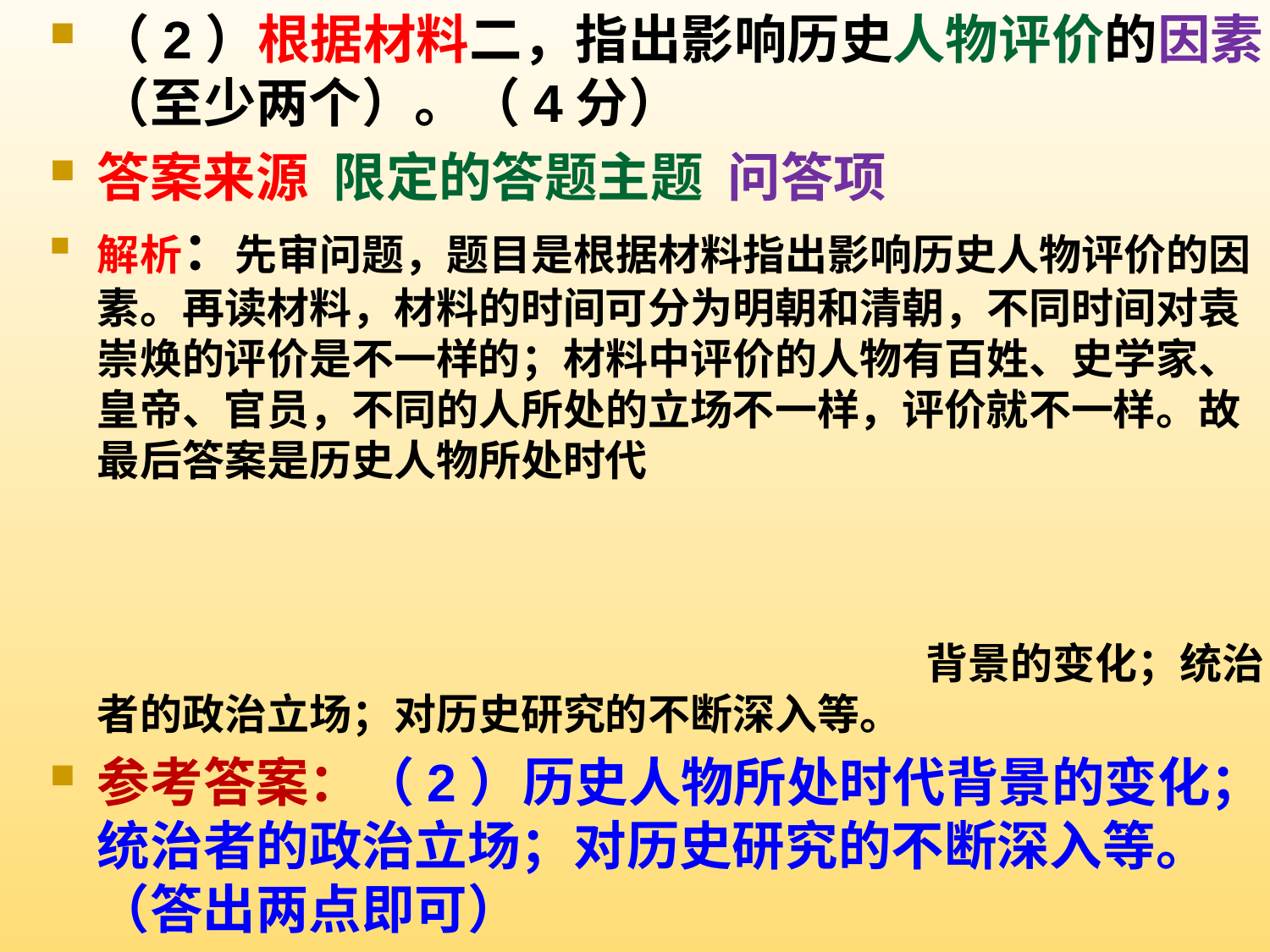

# （2）根据材料二，指出影响历史人物评价的因素（至少两个）。（4分）
答案来源  限定的答题主题  问答项
解析：先审问题，题目是根据材料指出影响历史人物评价的因素。再读材料，材料的时间可分为明朝和清朝，不同时间对袁崇焕的评价是不一样的；材料中评价的人物有百姓、史学家、皇帝、官员，不同的人所处的立场不一样，评价就不一样。故最后答案是历史人物所处时代                                                                                                                                                                                                                                                                                                                                                                                                                                                                                                                                             背景的变化；统治者的政治立场；对历史研究的不断深入等。
参考答案：（2）历史人物所处时代背景的变化；统治者的政治立场；对历史研究的不断深入等。（答出两点即可）
解题方法：这道题考查的是影响史学研究的因素。